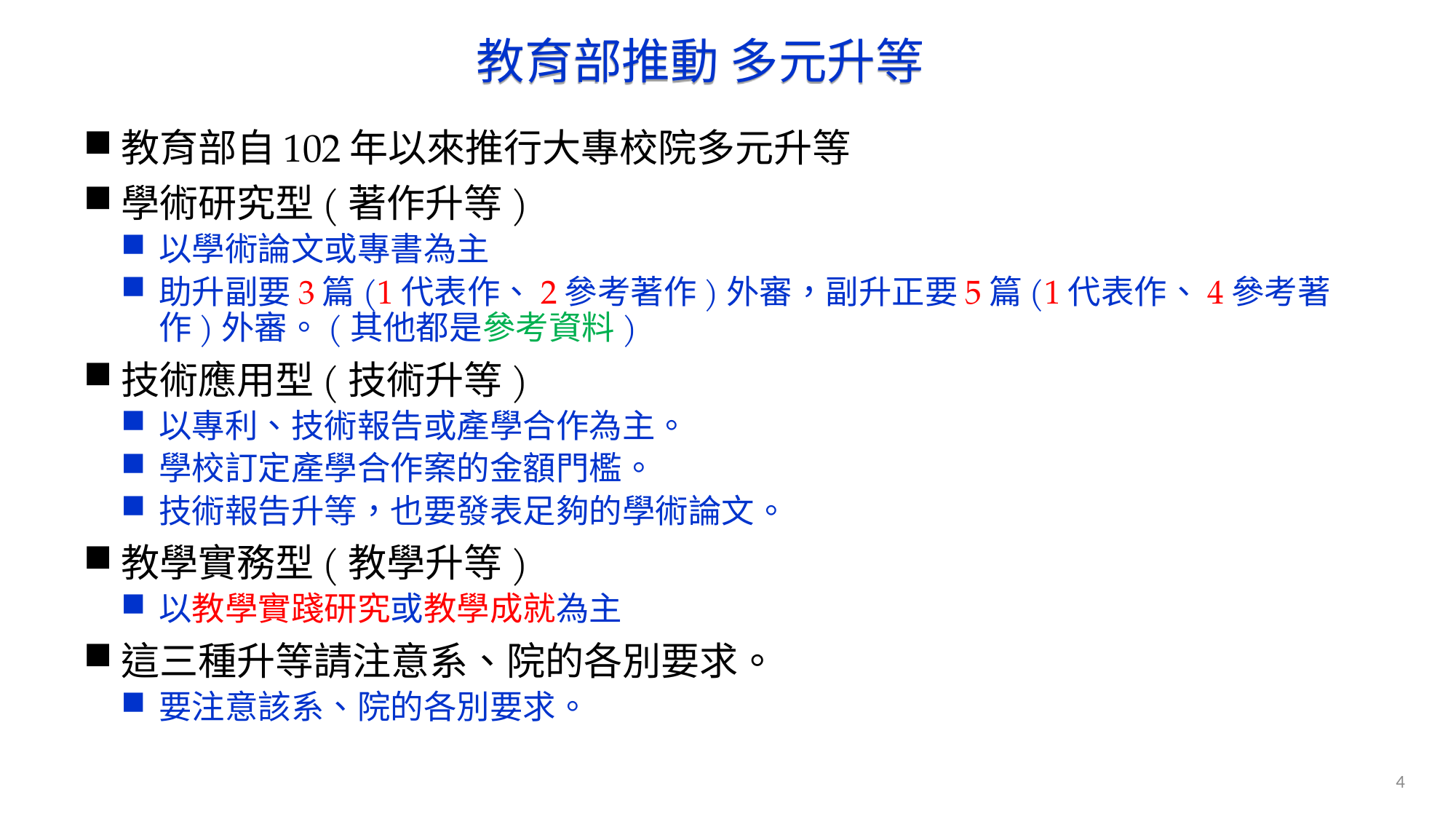

# 教育部推動 多元升等
教育部自102年以來推行大專校院多元升等
學術研究型(著作升等)
以學術論文或專書為主
助升副要3篇(1代表作、2參考著作)外審，副升正要5篇(1代表作、4參考著作)外審。(其他都是參考資料)
技術應用型(技術升等)
以專利、技術報告或產學合作為主。
學校訂定產學合作案的金額門檻。
技術報告升等，也要發表足夠的學術論文。
教學實務型(教學升等)
以教學實踐研究或教學成就為主
這三種升等請注意系、院的各別要求。
要注意該系、院的各別要求。

4